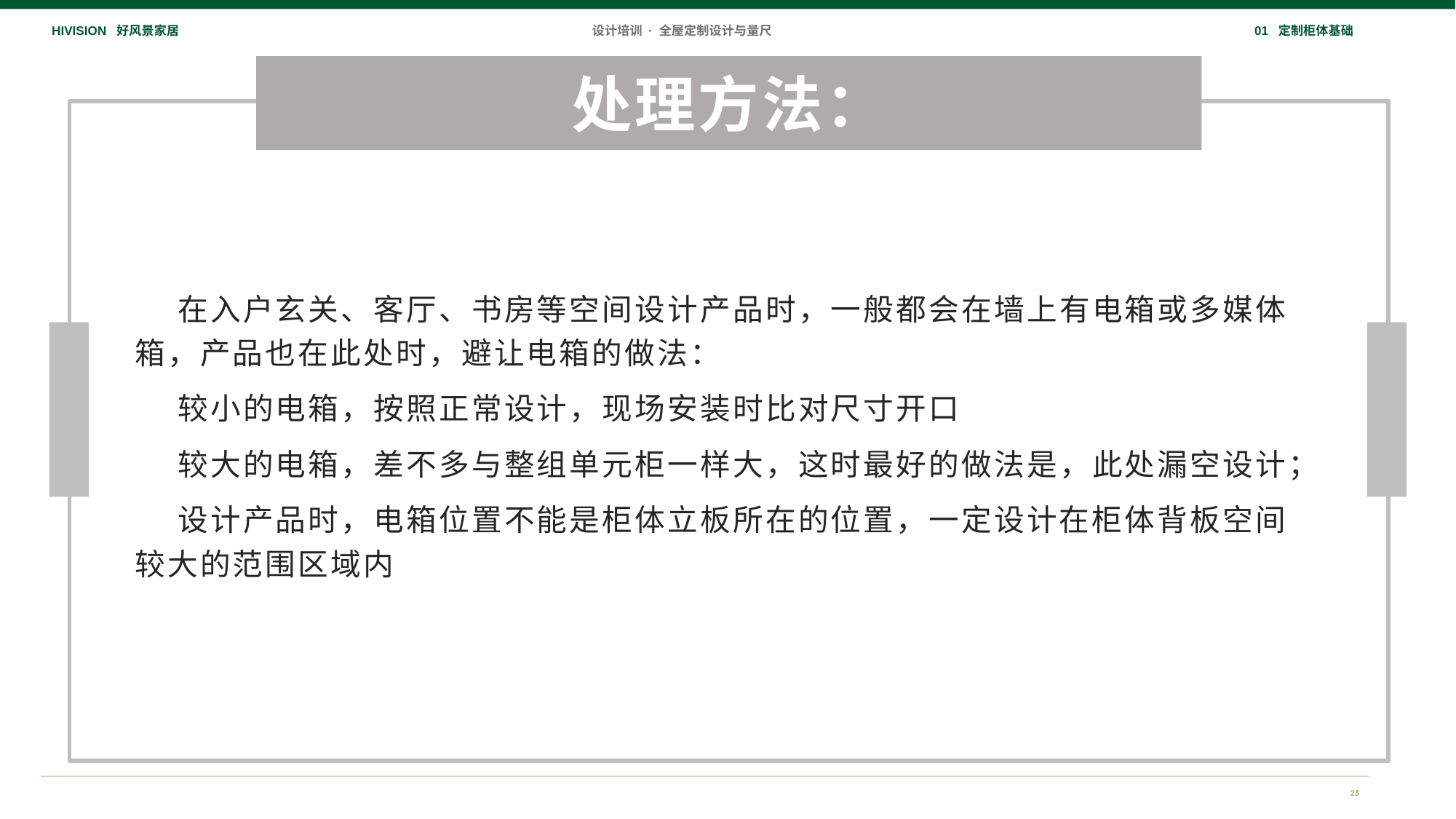

HIVISION  好风景家居
设计培训 · 全屋定制设计与量尺
01  定制柜体基础
处理方法：

在入户玄关、客厅、书房等空间设计产品时，一般都会在墙上有电箱或多媒体箱，产品也在此处时，避让电箱的做法：
较小的电箱，按照正常设计，现场安装时比对尺寸开口
较大的电箱，差不多与整组单元柜一样大，这时最好的做法是，此处漏空设计；
设计产品时，电箱位置不能是柜体立板所在的位置，一定设计在柜体背板空间较大的范围区域内

23